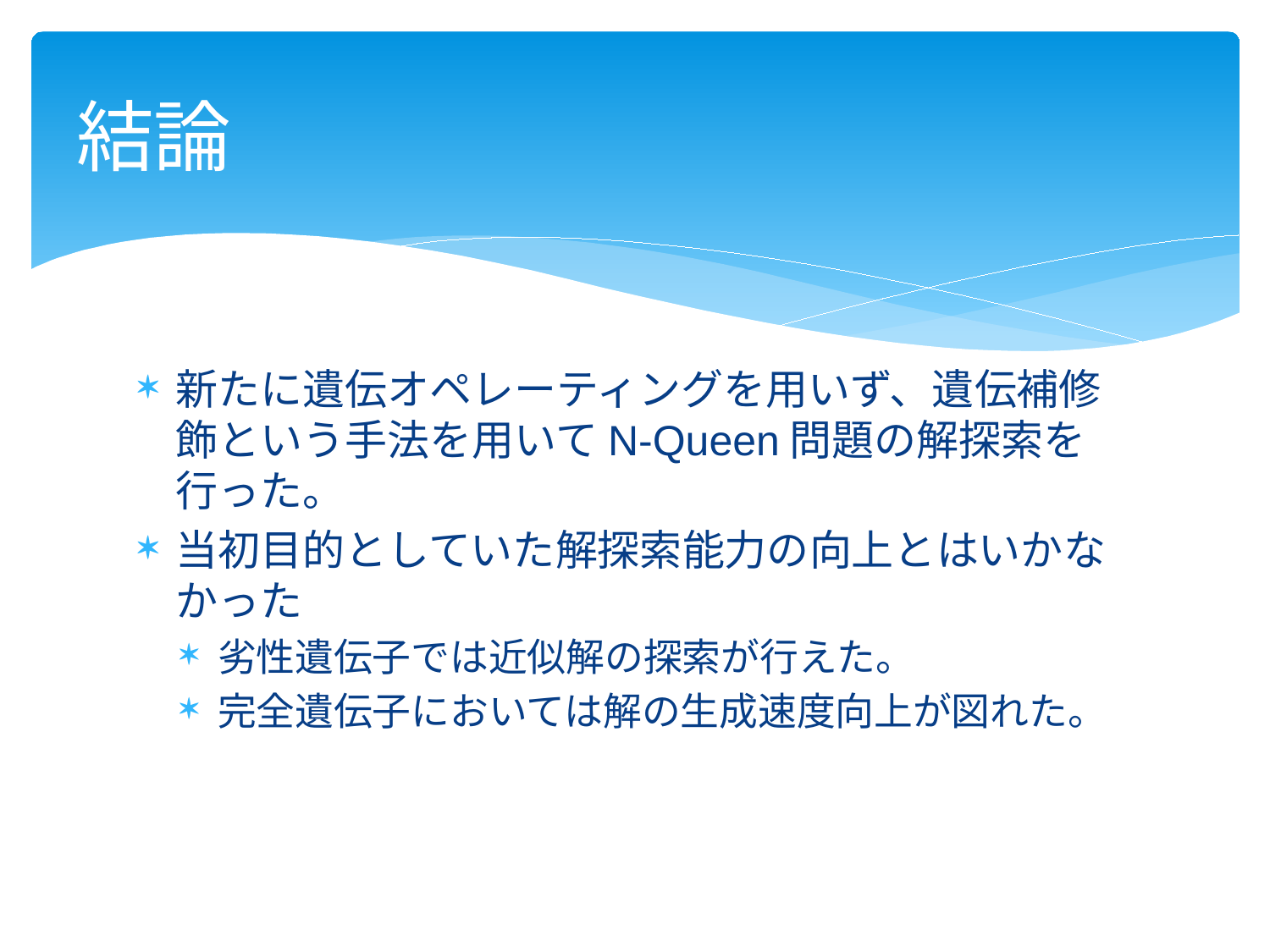

# 結論
新たに遺伝オペレーティングを用いず、遺伝補修飾という手法を用いてN-Queen問題の解探索を行った。
当初目的としていた解探索能力の向上とはいかなかった
劣性遺伝子では近似解の探索が行えた。
完全遺伝子においては解の生成速度向上が図れた。